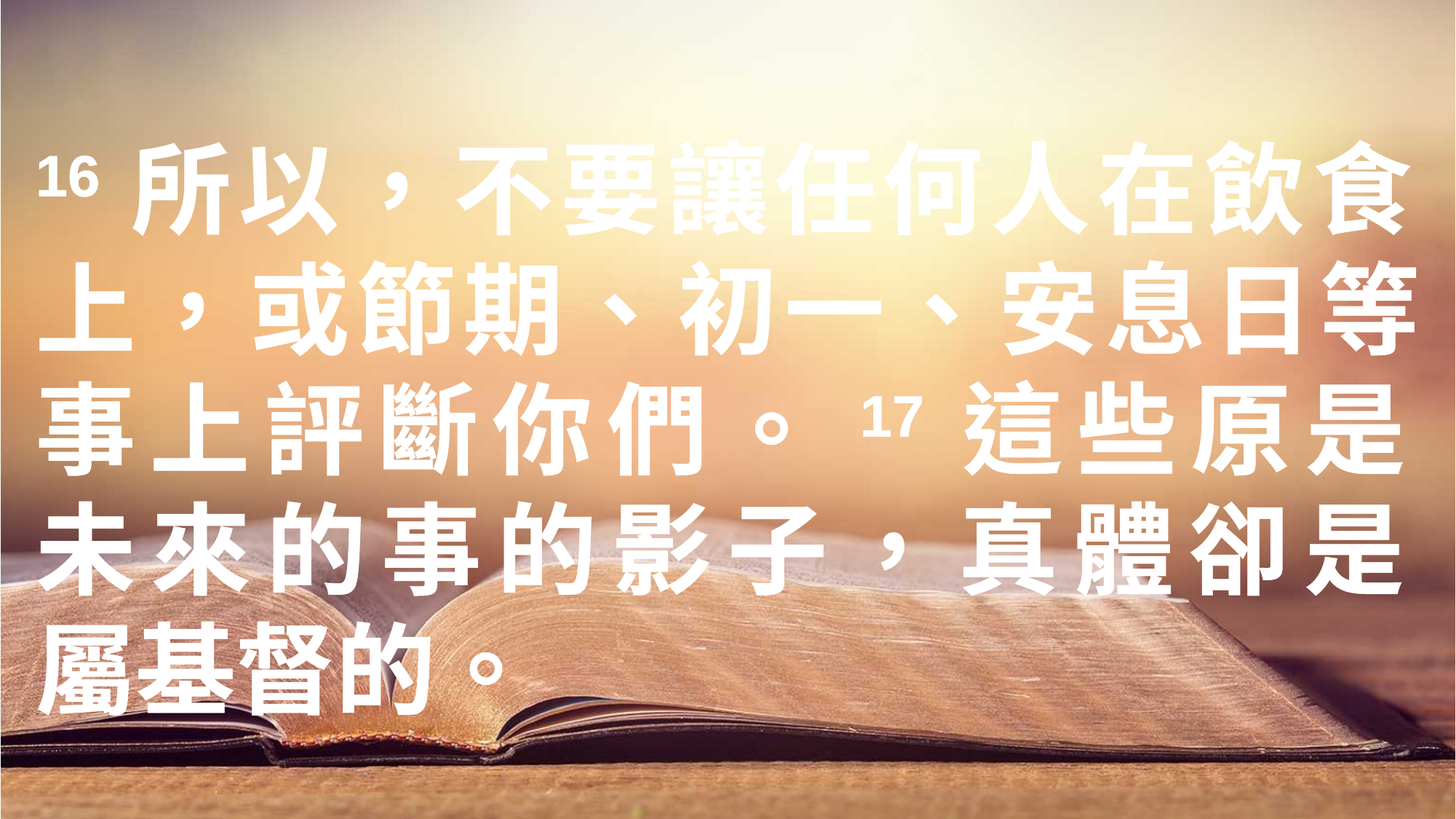

16所以，不要讓任何人在飲食
上，或節期、初一、安息日等事上評斷你們。17這些原是
未來的事的影子，真體卻是
屬基督的。